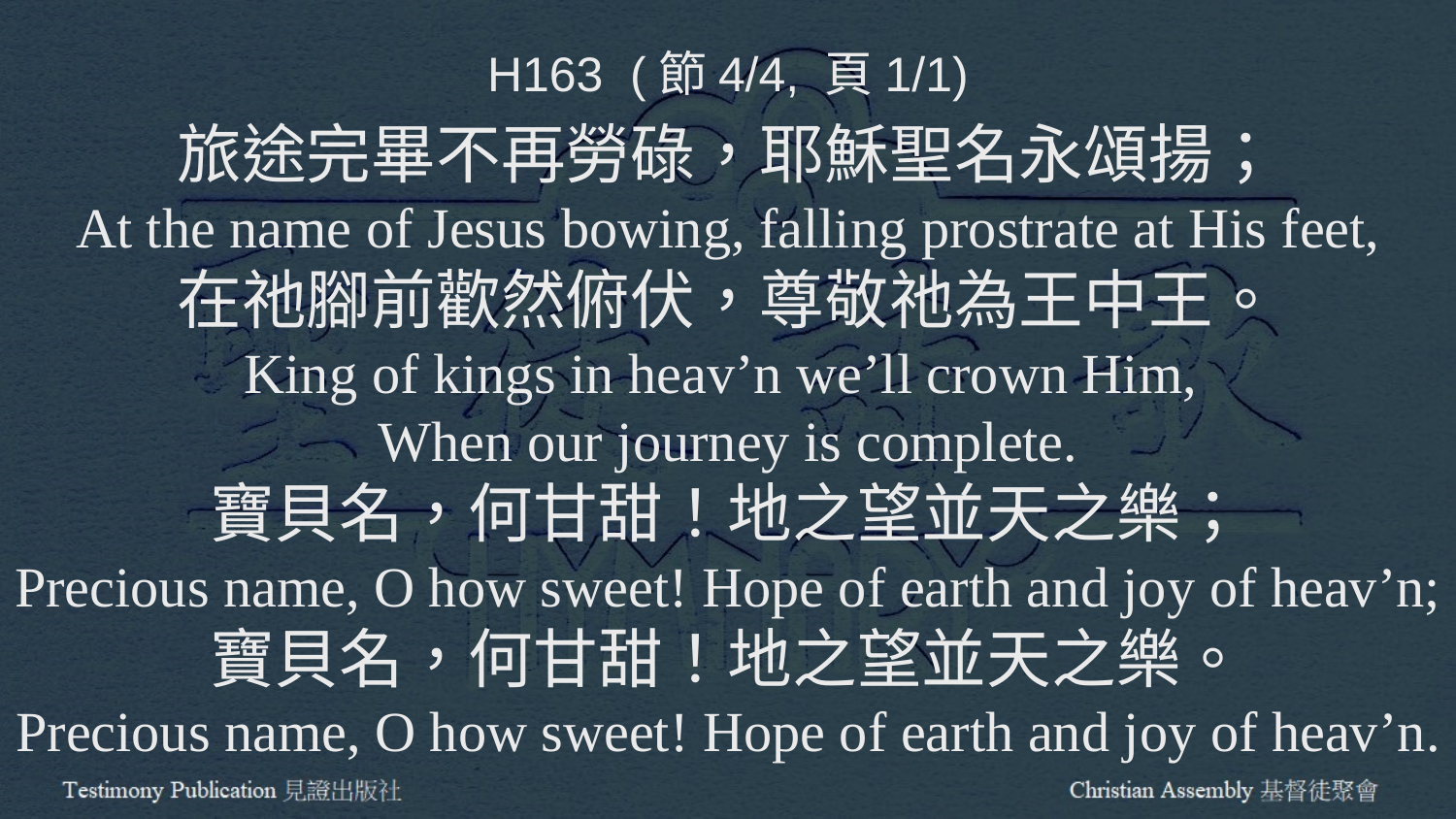

H163  (節4/4, 頁1/1)
旅途完畢不再勞碌，耶穌聖名永頌揚；
At the name of Jesus bowing, falling prostrate at His feet,
在祂腳前歡然俯伏，尊敬祂為王中王。
King of kings in heav’n we’ll crown Him,
When our journey is complete.
寶貝名，何甘甜！地之望並天之樂；
Precious name, O how sweet! Hope of earth and joy of heav’n;
寶貝名，何甘甜！地之望並天之樂。
Precious name, O how sweet! Hope of earth and joy of heav’n.